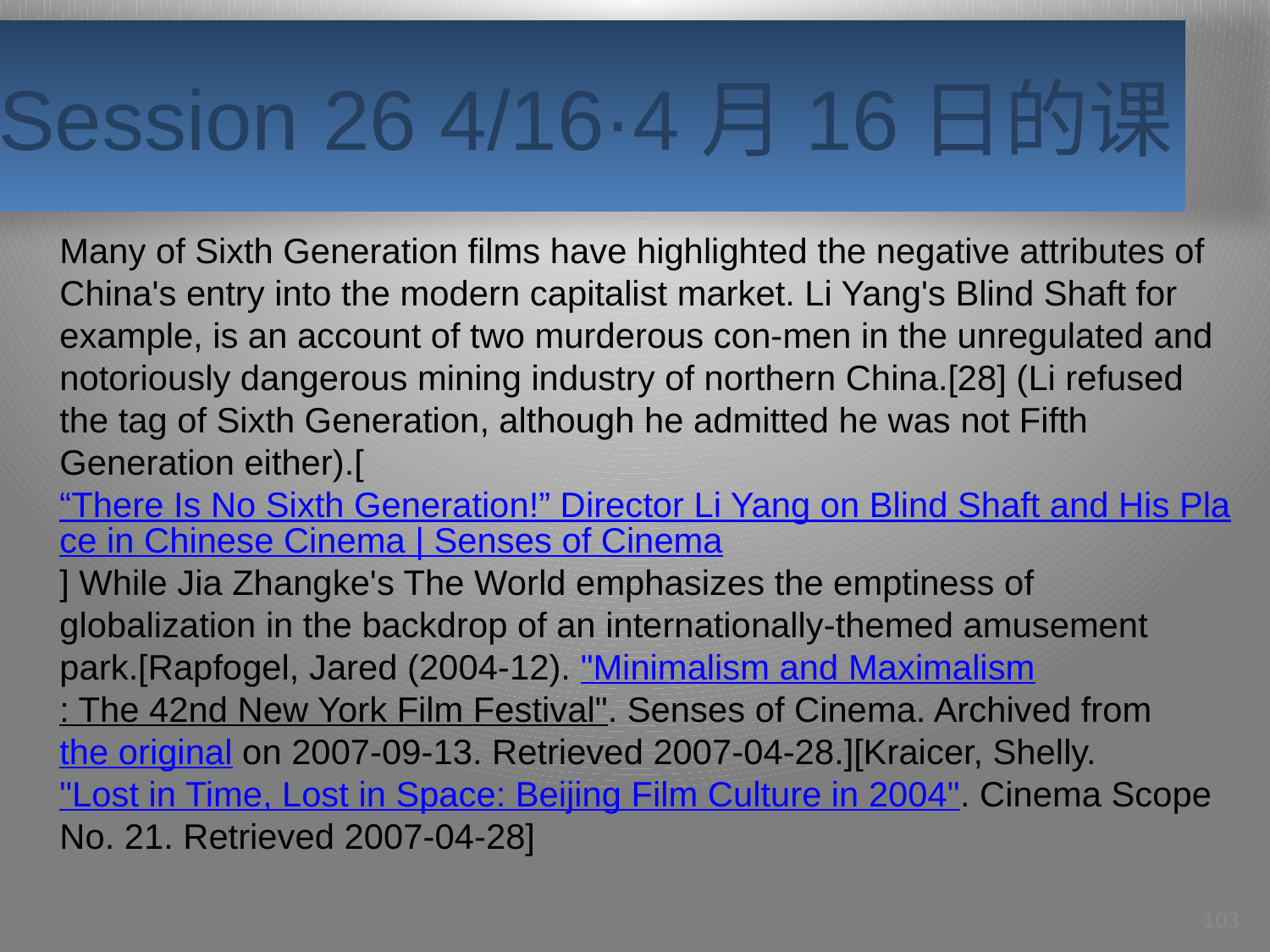

# Session 26 4/16·4月16日的课
Many of Sixth Generation films have highlighted the negative attributes of China's entry into the modern capitalist market. Li Yang's Blind Shaft for example, is an account of two murderous con-men in the unregulated and notoriously dangerous mining industry of northern China.[28] (Li refused the tag of Sixth Generation, although he admitted he was not Fifth Generation either).[ “There Is No Sixth Generation!” Director Li Yang on Blind Shaft and His Place in Chinese Cinema | Senses of Cinema] While Jia Zhangke's The World emphasizes the emptiness of globalization in the backdrop of an internationally-themed amusement park.[Rapfogel, Jared (2004-12). "Minimalism and Maximalism: The 42nd New York Film Festival". Senses of Cinema. Archived from the original on 2007-09-13. Retrieved 2007-04-28.][Kraicer, Shelly. "Lost in Time, Lost in Space: Beijing Film Culture in 2004". Cinema Scope No. 21. Retrieved 2007-04-28]
103